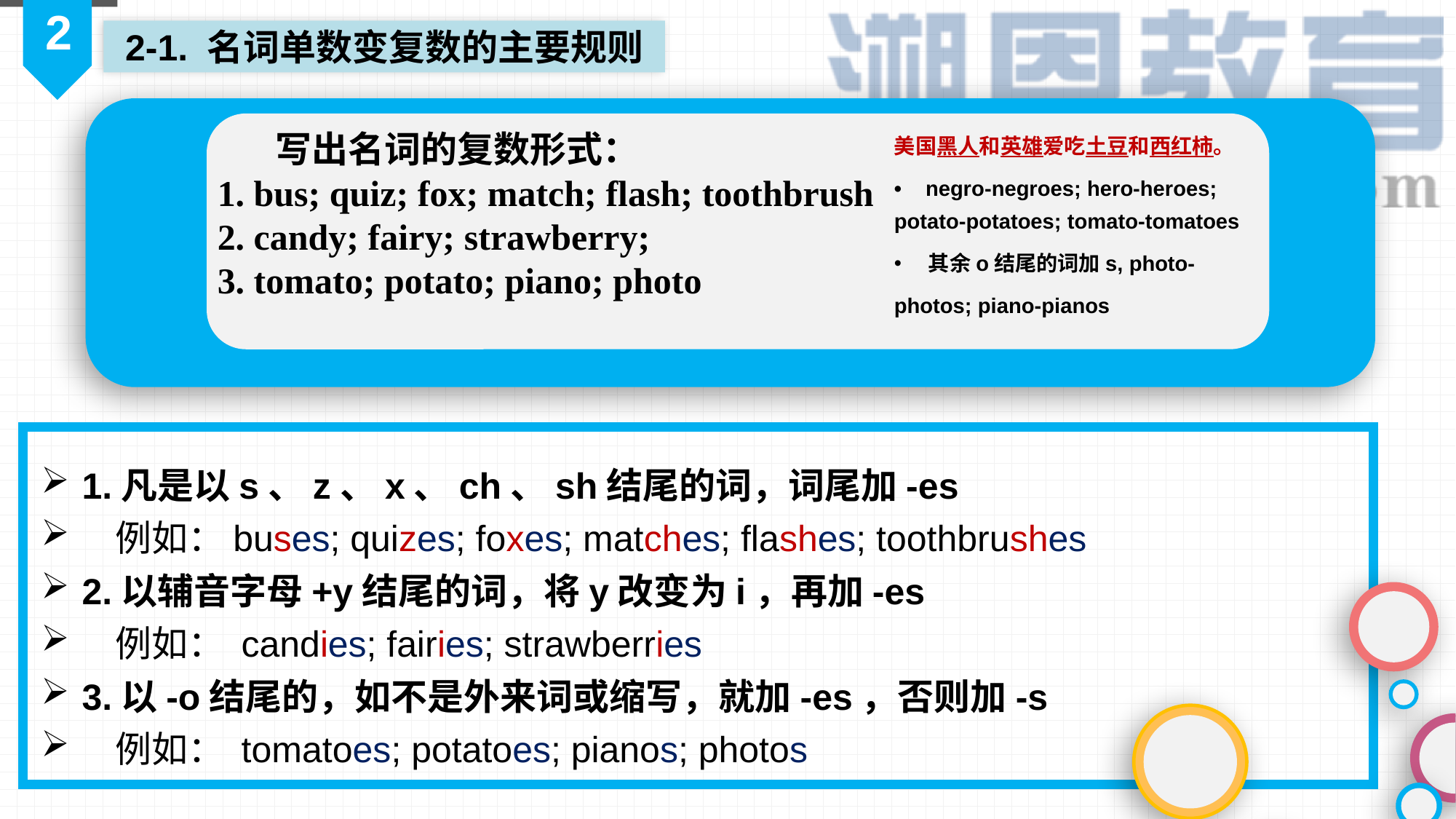

2
2-1. 名词单数变复数的主要规则

美国黑人和英雄爱吃土豆和西红柿。
•    negro-negroes; hero-heroes; potato-potatoes; tomato-tomatoes
其余o结尾的词加s, photo-
photos; piano-pianos
      写出名词的复数形式：   1. bus; quiz; fox; match; flash; toothbrush 2. candy; fairy; strawberry; 3. tomato; potato; piano; photo

1.凡是以s、z、x、ch、sh结尾的词，词尾加-es
   例如：buses; quizes; foxes; matches; flashes; toothbrushes
2.以辅音字母+y结尾的词，将y改变为i，再加-es
   例如： candies; fairies; strawberries
3.以-o结尾的，如不是外来词或缩写，就加-es，否则加-s
   例如： tomatoes; potatoes; pianos; photos